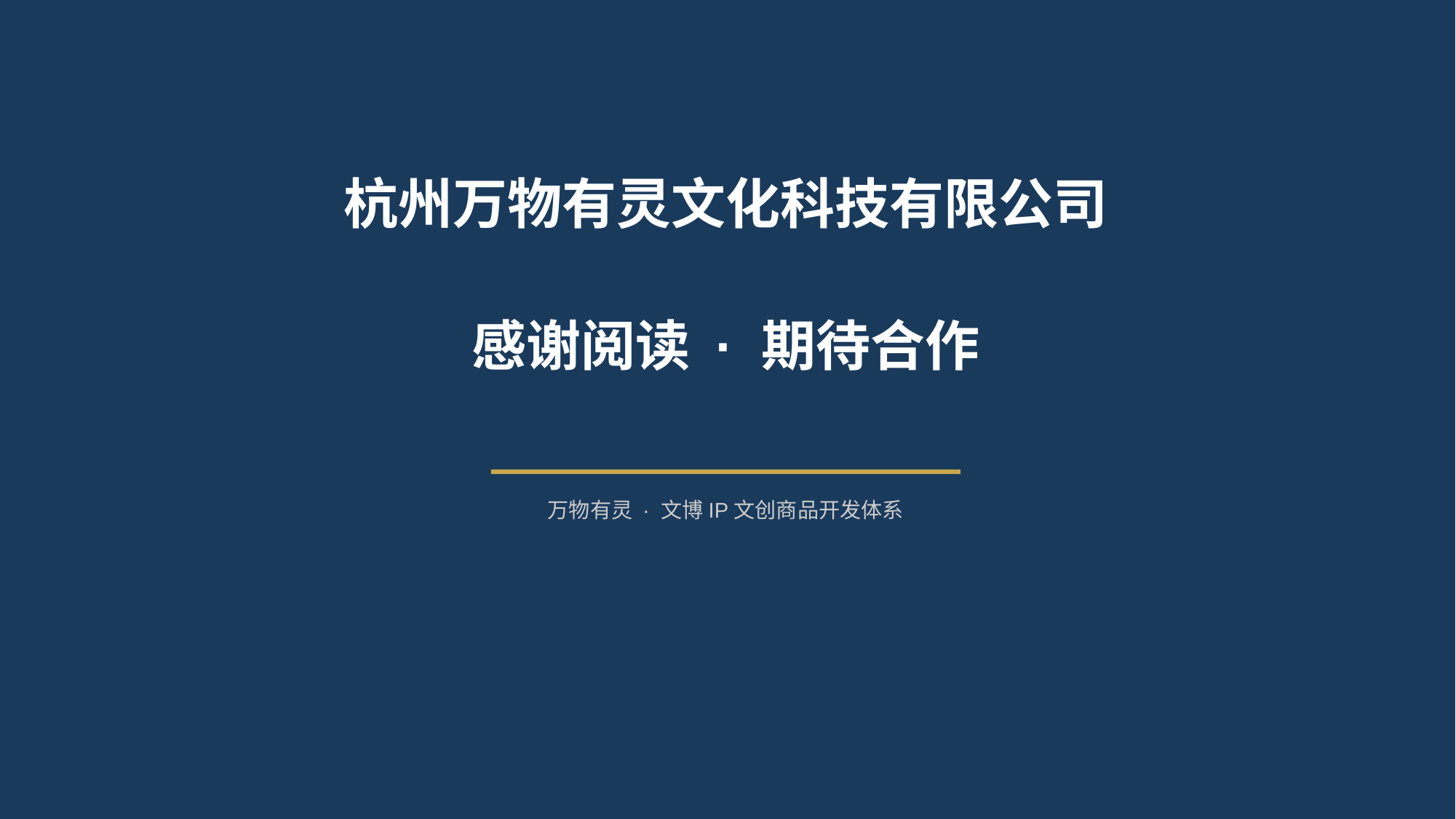

杭州万物有灵文化科技有限公司
感谢阅读 · 期待合作

万物有灵 · 文博IP文创商品开发体系